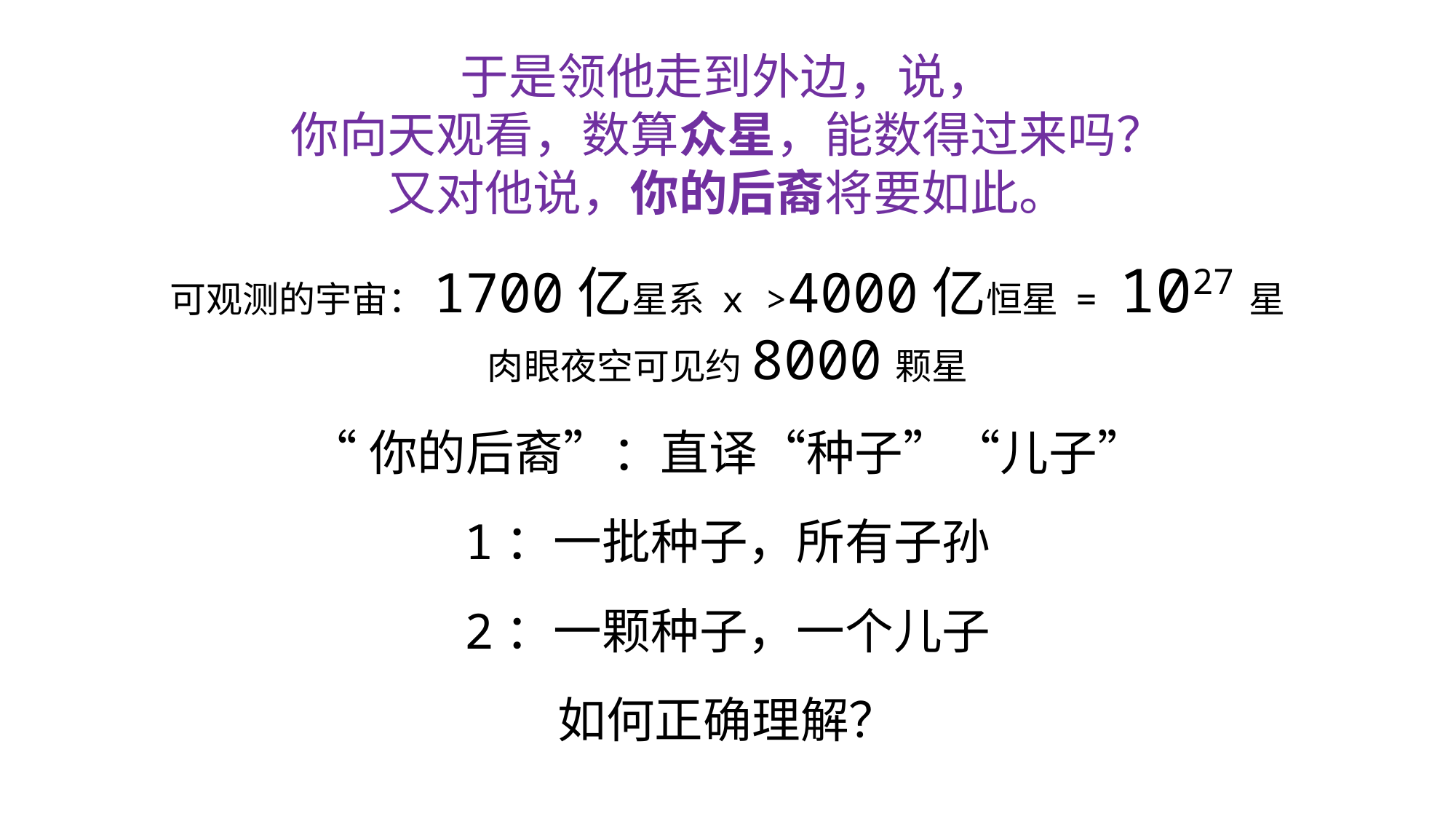

于是领他走到外边，说，
你向天观看，数算众星，能数得过来吗？
又对他说，你的后裔将要如此。
可观测的宇宙：1700亿星系 x >4000亿恒星 = 1027星
肉眼夜空可见约8000颗星
“你的后裔”：直译“种子”“儿子”
1：一批种子，所有子孙
2：一颗种子，一个儿子
如何正确理解？